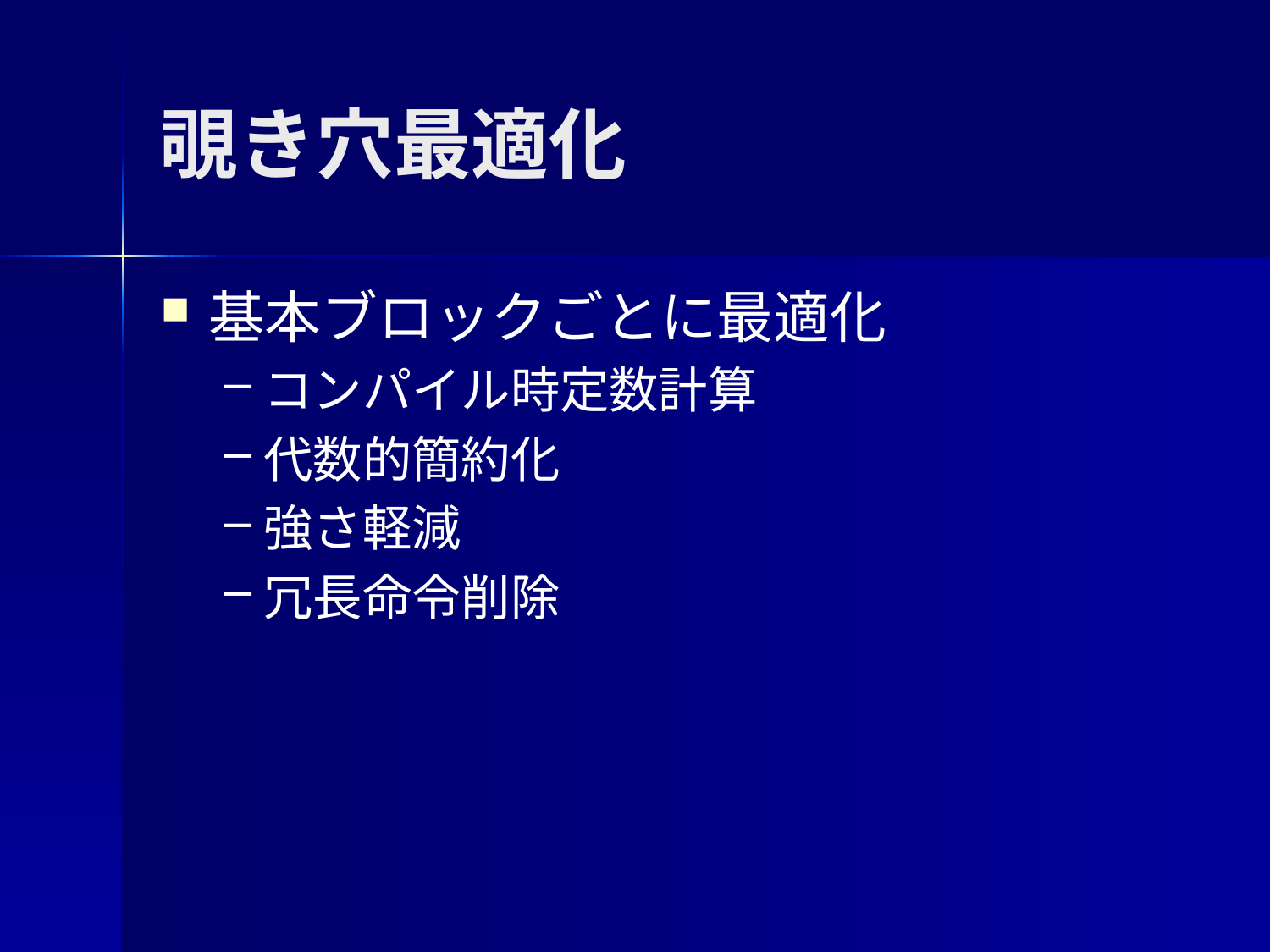

覗き穴最適化
基本ブロックごとに最適化
コンパイル時定数計算
代数的簡約化
強さ軽減
冗長命令削除